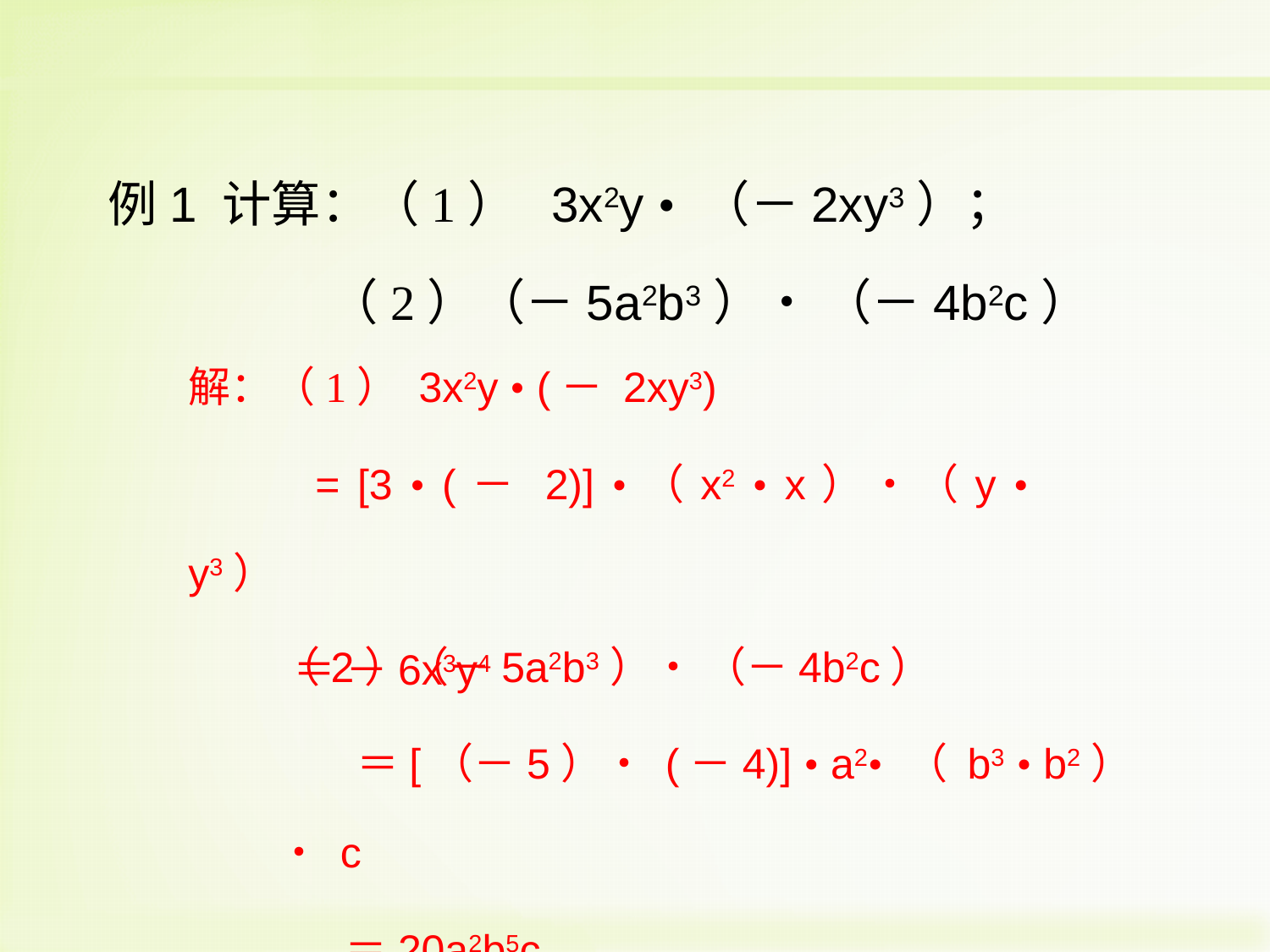

例1 计算：（1）  3x2y • （－2xy3）；
                   （2）（－5a2b3）• （－4b2c）
解：（1） 3x2y • (－ 2xy3)
	= [3 • (－ 2)] •（x2 • x）•（y • y3）
          ＝ －6x3y4
（2）（－5a2b3）• （－4b2c）
       ＝[（－5）• (－4)] • a2• （ b3 • b2） • c
      ＝20a2b5c